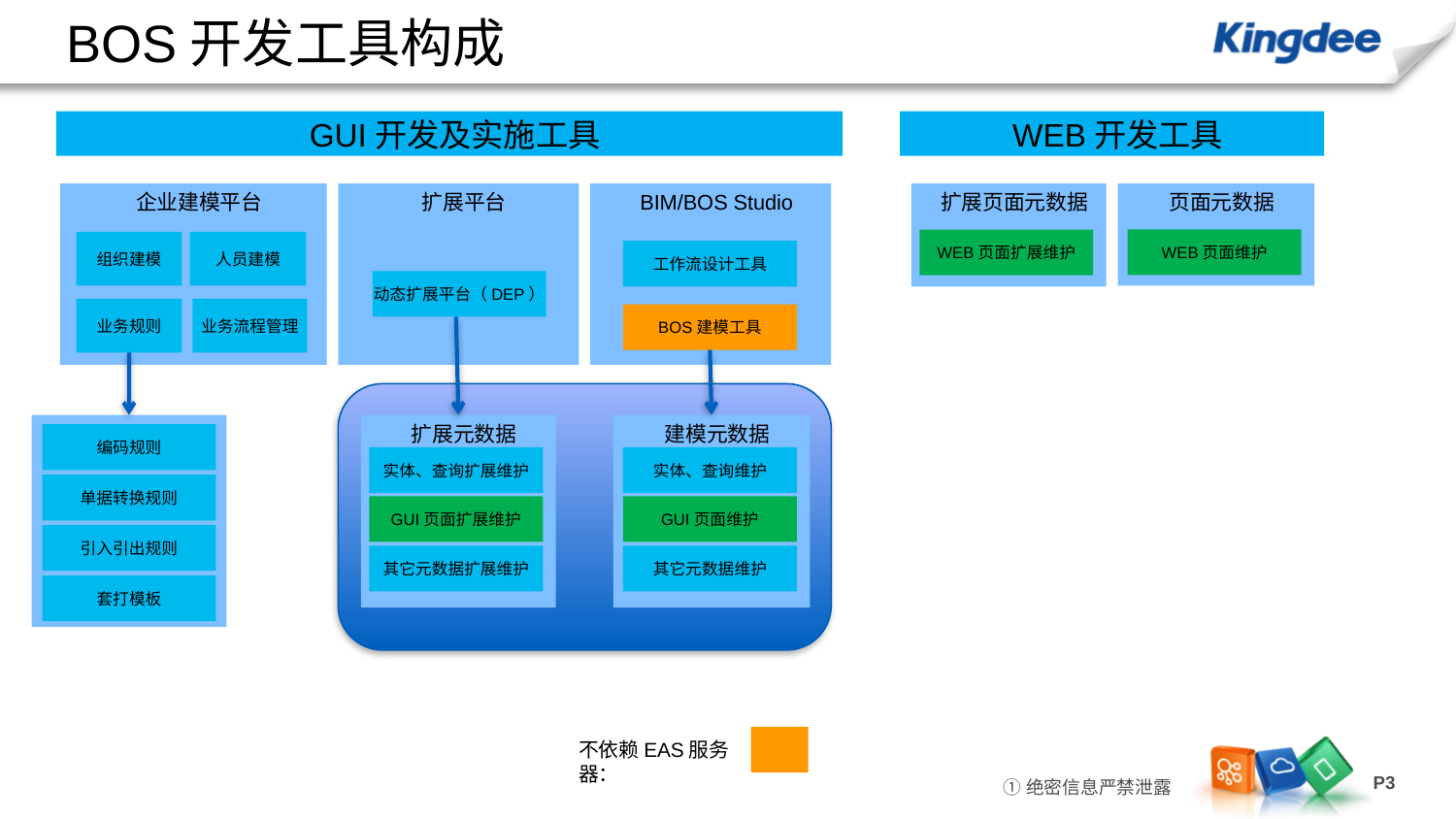

# BOS开发工具构成
GUI开发及实施工具
WEB开发工具
企业建模平台
扩展平台
BIM/BOS Studio
扩展页面元数据
页面元数据
WEB页面维护
WEB页面扩展维护
组织建模
人员建模
工作流设计工具
动态扩展平台（DEP）
业务规则
业务流程管理
BOS建模工具

扩展元数据
建模元数据
编码规则
实体、查询扩展维护
实体、查询维护
单据转换规则
GUI页面扩展维护
GUI页面维护
引入引出规则
其它元数据扩展维护
其它元数据维护
套打模板

不依赖EAS服务器：